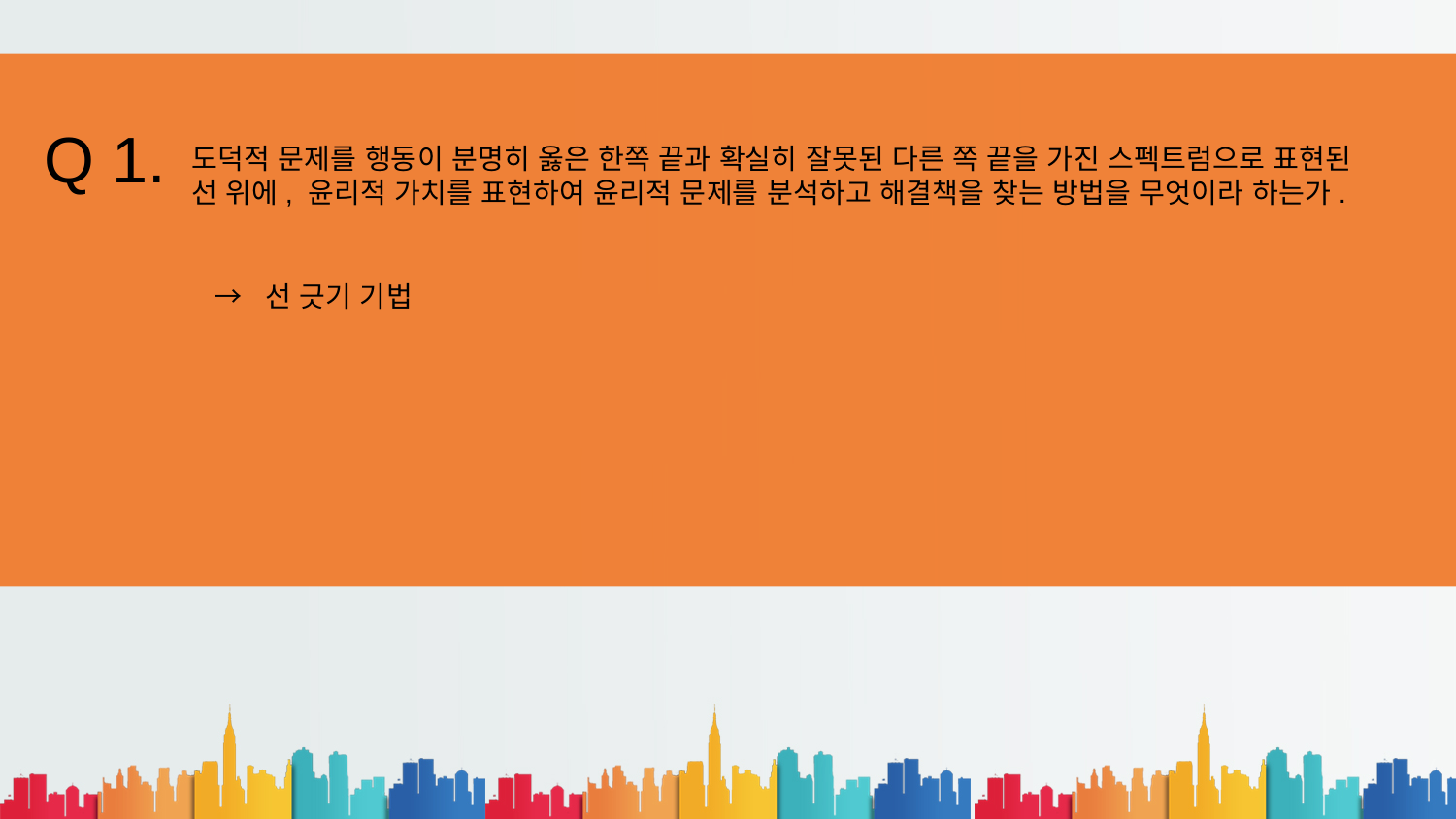

Q 1.
도덕적 문제를 행동이 분명히 옳은 한쪽 끝과 확실히 잘못된 다른 쪽 끝을 가진 스펙트럼으로 표현된 선 위에, 윤리적 가치를 표현하여 윤리적 문제를 분석하고 해결책을 찾는 방법을 무엇이라 하는가.
→  선 긋기 기법